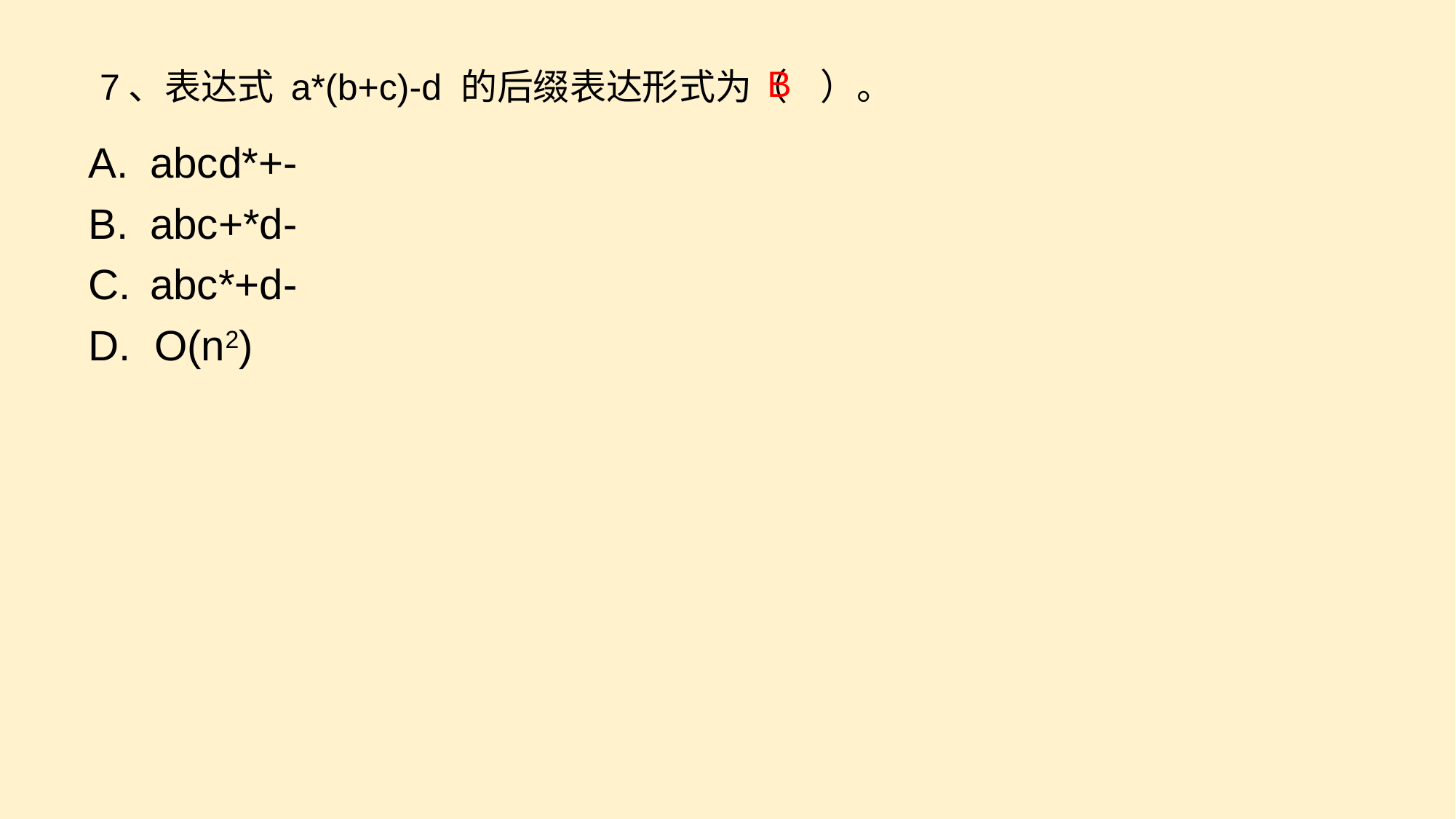

B
7、表达式 a*(b+c)-d 的后缀表达形式为（    ）。
abcd*+-
abc+*d-
abc*+d-
D.  O(n2)